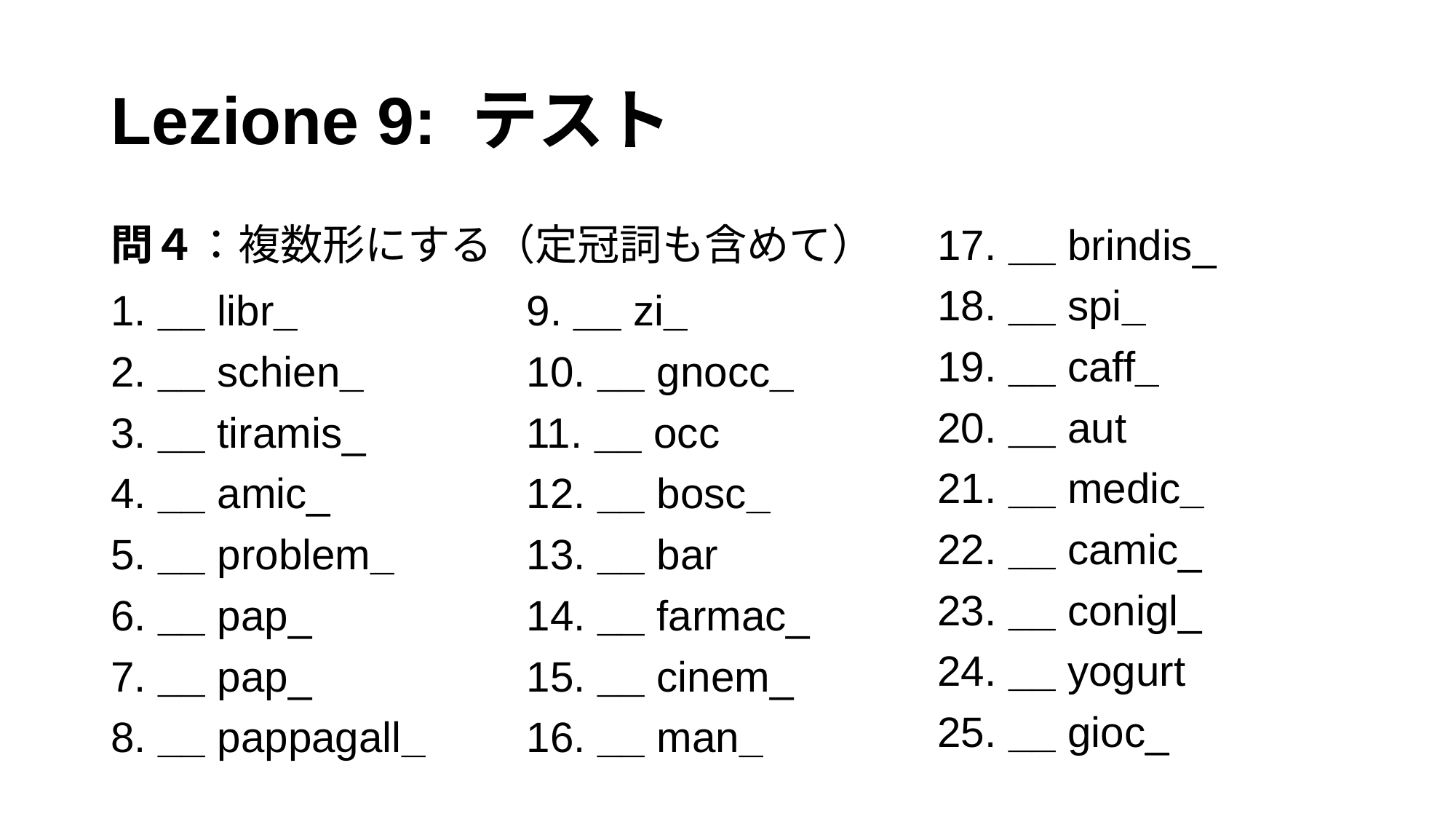

# Lezione 9: テスト
問４：複数形にする（定冠詞も含めて）

1. __ libr_
2. __ schien_
3. __ tiramis_
4. __ amic_
5. __ problem_
6. __ pap_
7. __ pap_
8. __ pappagall_

9. __ zi_
10. __ gnocc_
11. __ occ
12. __ bosc_
13. __ bar
14. __ farmac_
15. __ cinem_
16. __ man_

17. __ brindis_
18. __ spi_
19. __ caff_
20. __ aut
21. __ medic_
22. __ camic_
23. __ conigl_
24. __ yogurt
25. __ gioc_